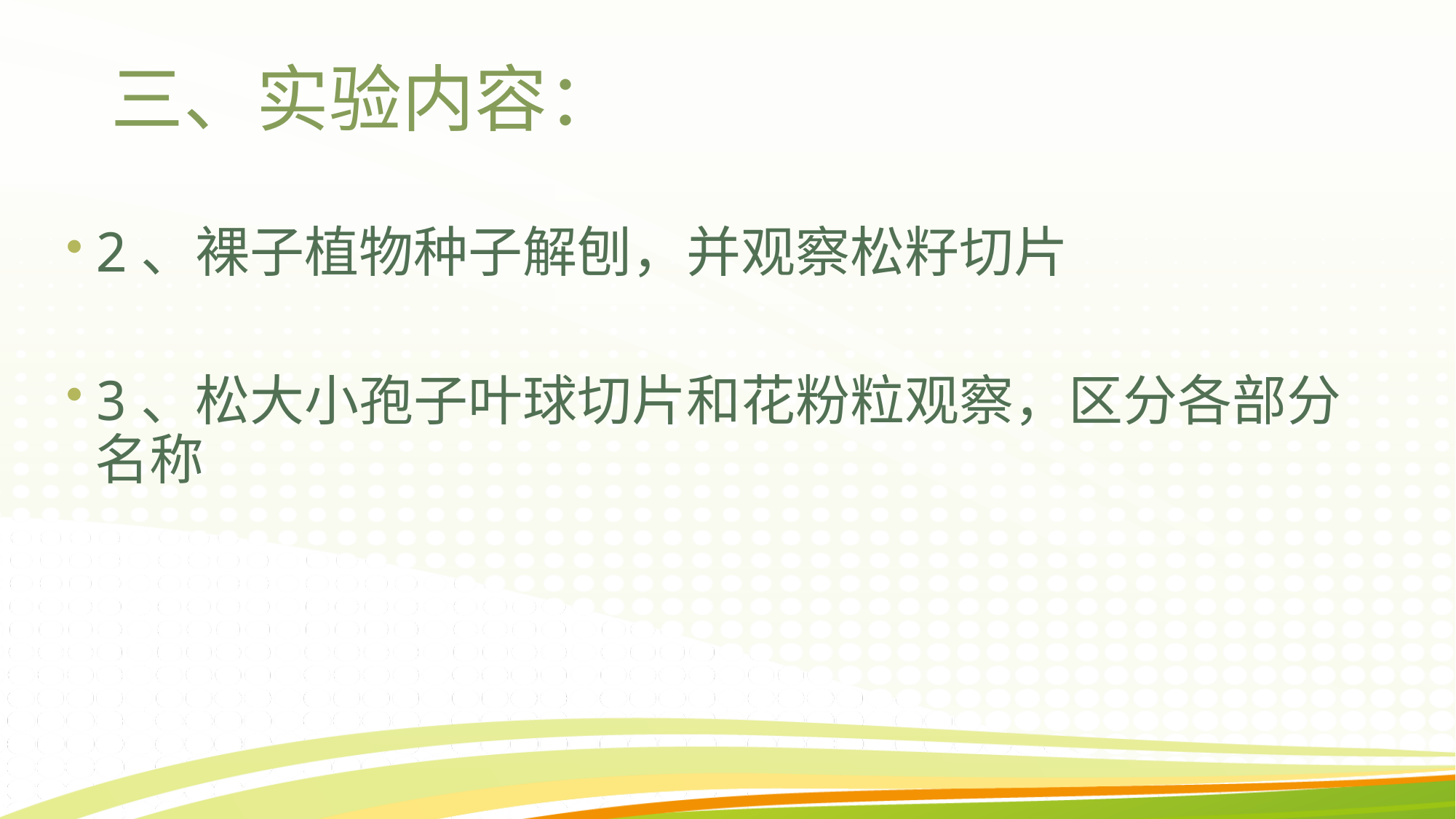

# 三、实验内容：

2、裸子植物种子解刨，并观察松籽切片

3、松大小孢子叶球切片和花粉粒观察，区分各部分名称